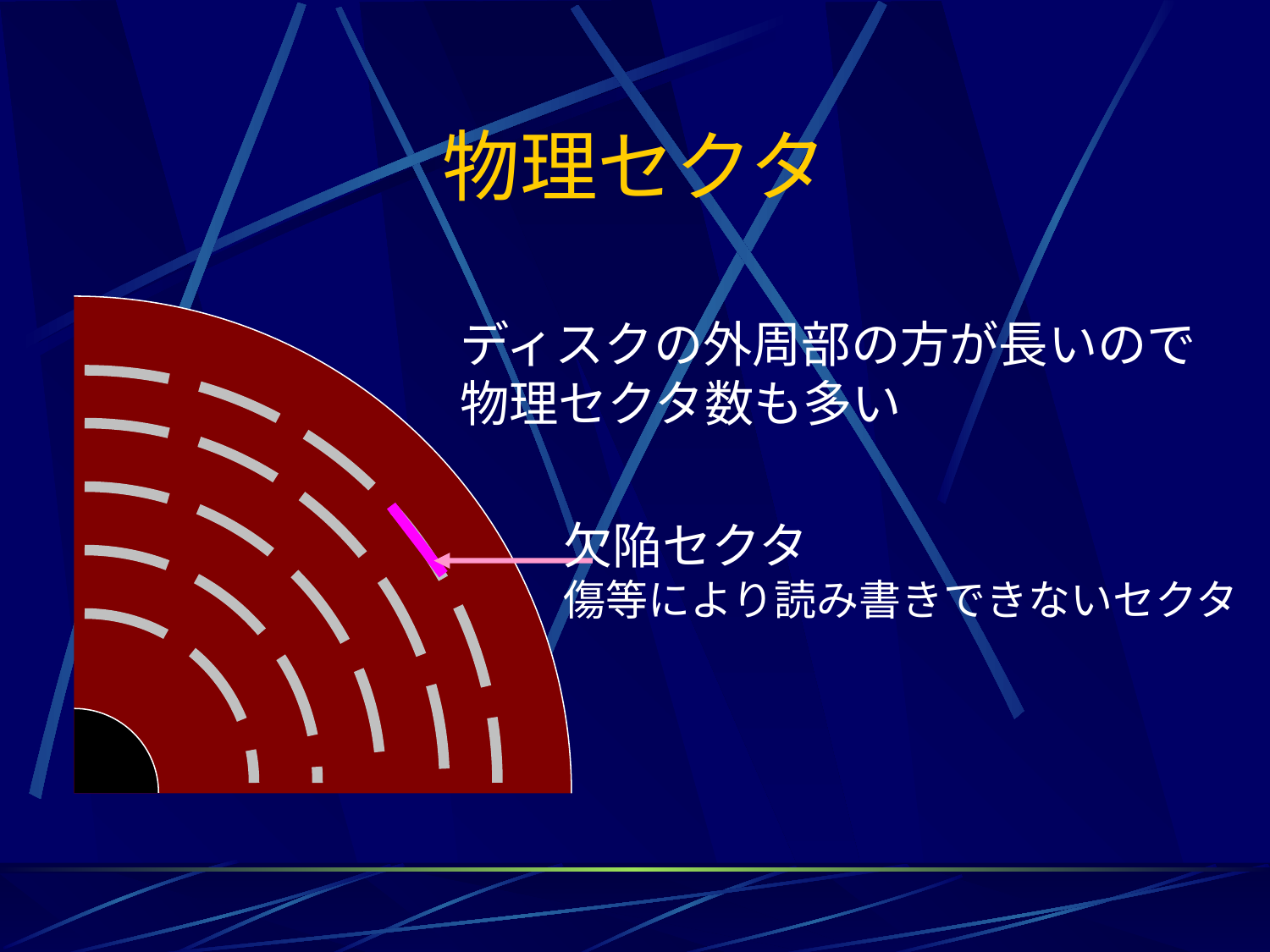

# 物理セクタ

ディスクの外周部の方が長いので
物理セクタ数も多い

欠陥セクタ
傷等により読み書きできないセクタ